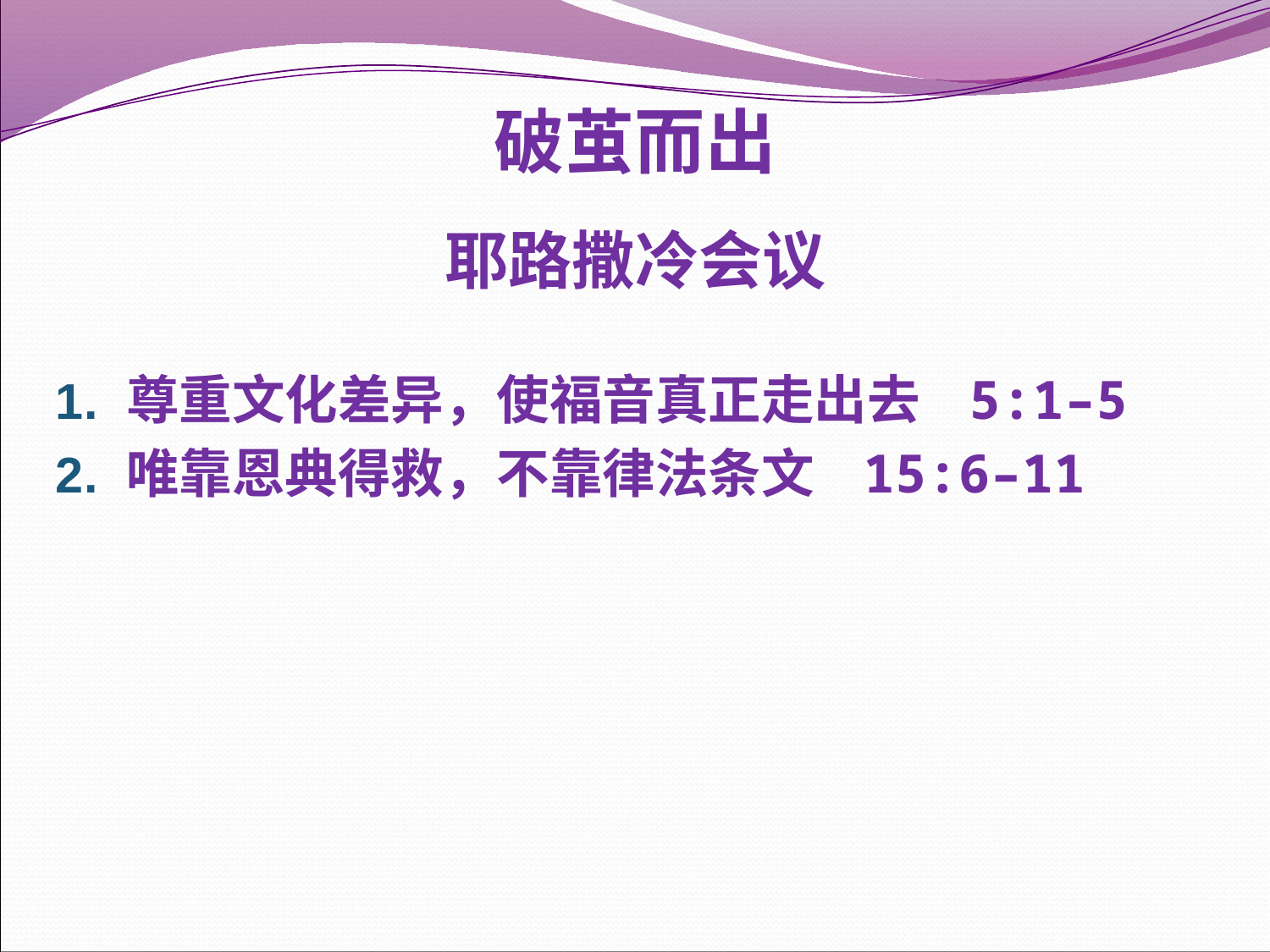

# 破茧而出 耶路撒冷会议
尊重文化差异，使福音真正走出去   5:1–5
唯靠恩典得救，不靠律法条文   15:6–11